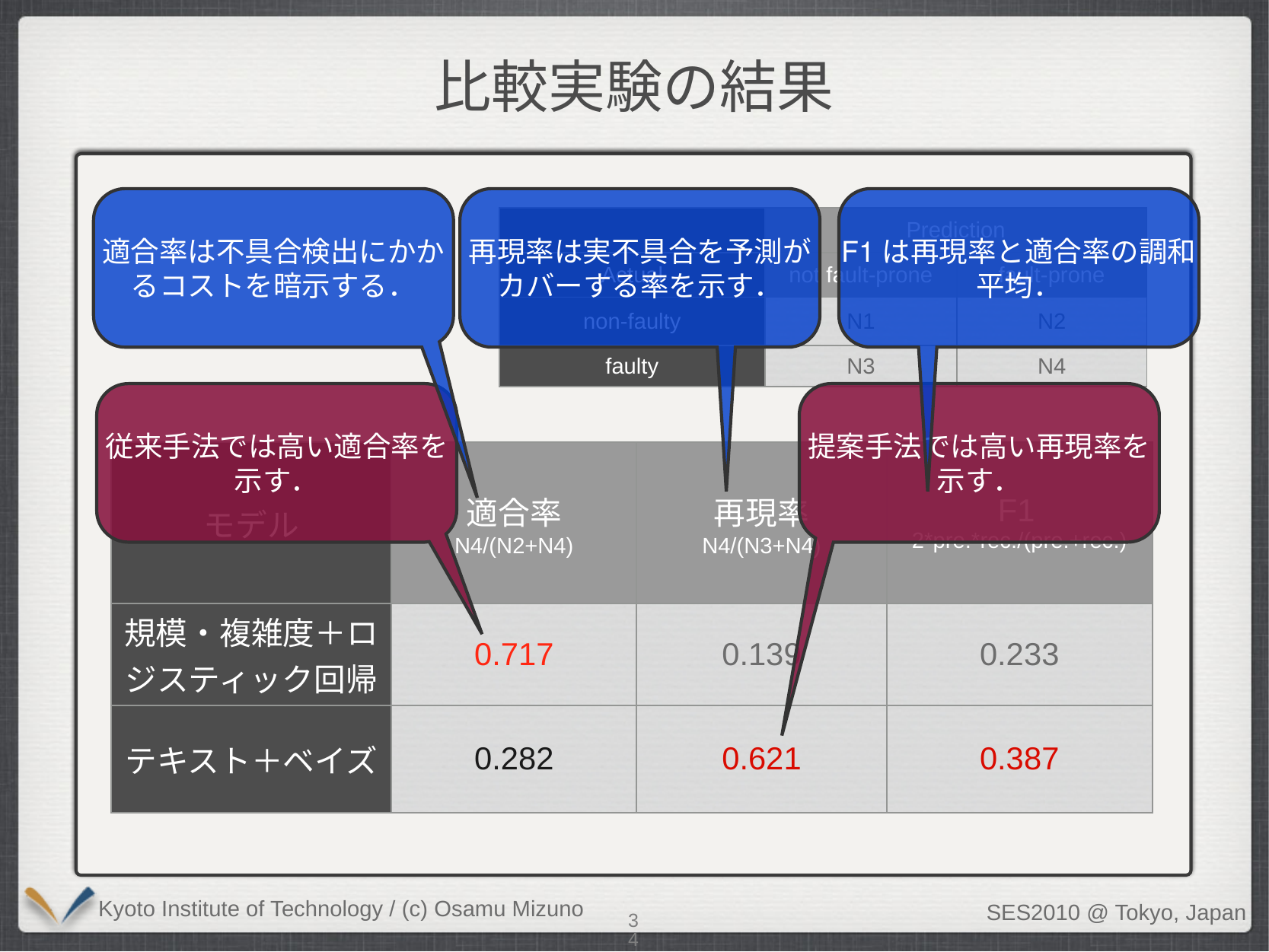

# 比較実験の結果
適合率は不具合検出にかかるコストを暗示する．
再現率は実不具合を予測がカバーする率を示す．
F1は再現率と適合率の調和平均．
|  | Prediction |  |
| --- | --- | --- |
| Actual | not fault-prone | fault-prone |
| non-faulty | N1 | N2 |
| faulty | N3 | N4 |
従来手法では高い適合率を示す．
提案手法では高い再現率を示す．
| モデル | 適合率 N4/(N2+N4) | 再現率 N4/(N3+N4) | F1 2\*pre.\*rec./(pre.+rec.) |
| --- | --- | --- | --- |
| 規模・複雑度＋ロジスティック回帰 | 0.717 | 0.139 | 0.233 |
| テキスト＋ベイズ | 0.282 | 0.621 | 0.387 |
34